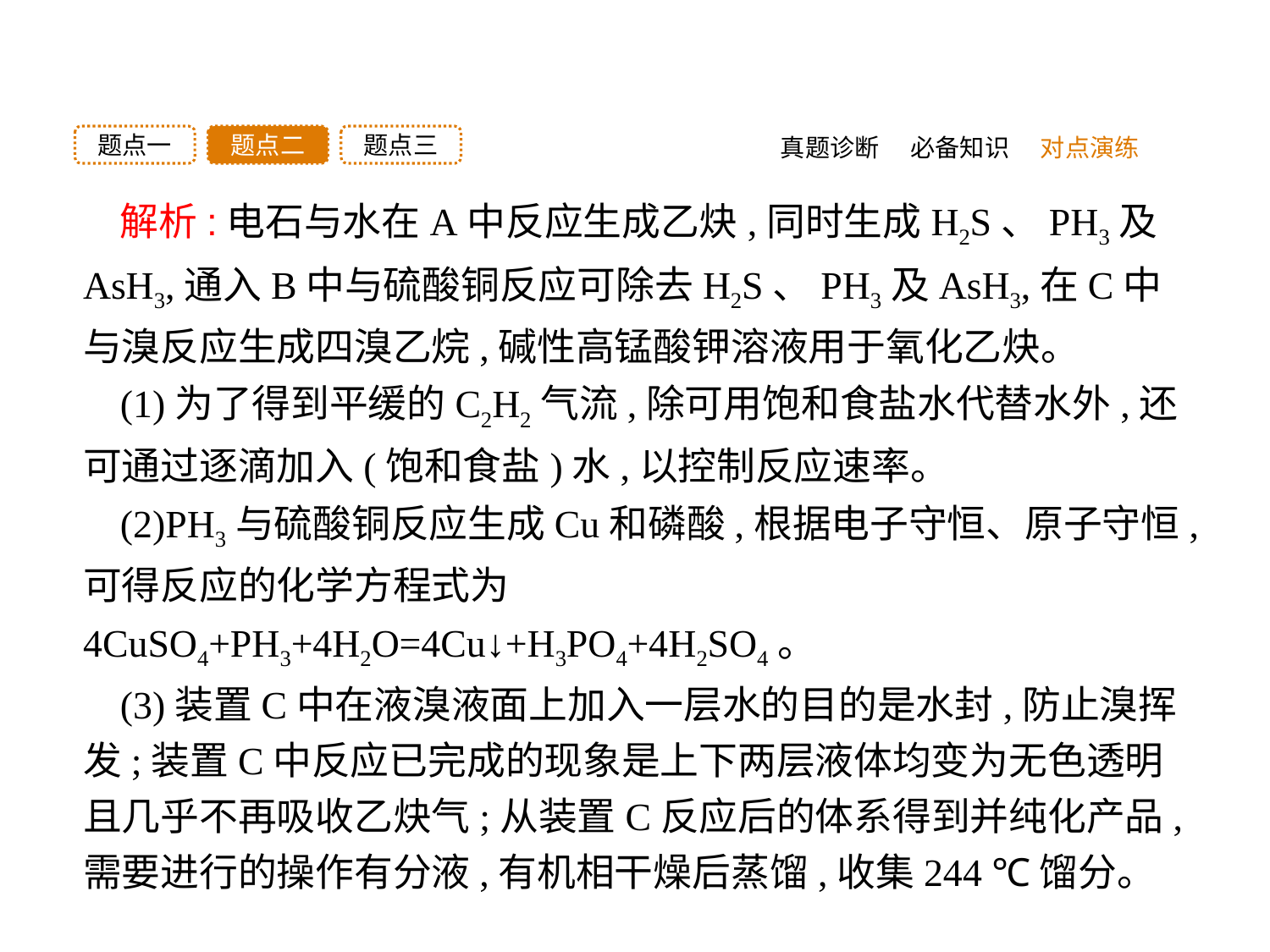

题点三
题点二
题点一
真题诊断
必备知识
对点演练
解析:电石与水在A中反应生成乙炔,同时生成H2S、PH3及AsH3,通入B中与硫酸铜反应可除去H2S、PH3及AsH3,在C中与溴反应生成四溴乙烷,碱性高锰酸钾溶液用于氧化乙炔。
(1)为了得到平缓的C2H2气流,除可用饱和食盐水代替水外,还可通过逐滴加入(饱和食盐)水,以控制反应速率。
(2)PH3与硫酸铜反应生成Cu和磷酸,根据电子守恒、原子守恒,可得反应的化学方程式为4CuSO4+PH3+4H2O=4Cu↓+H3PO4+4H2SO4。
(3)装置C中在液溴液面上加入一层水的目的是水封,防止溴挥发;装置C中反应已完成的现象是上下两层液体均变为无色透明且几乎不再吸收乙炔气;从装置C反应后的体系得到并纯化产品,需要进行的操作有分液,有机相干燥后蒸馏,收集244 ℃馏分。